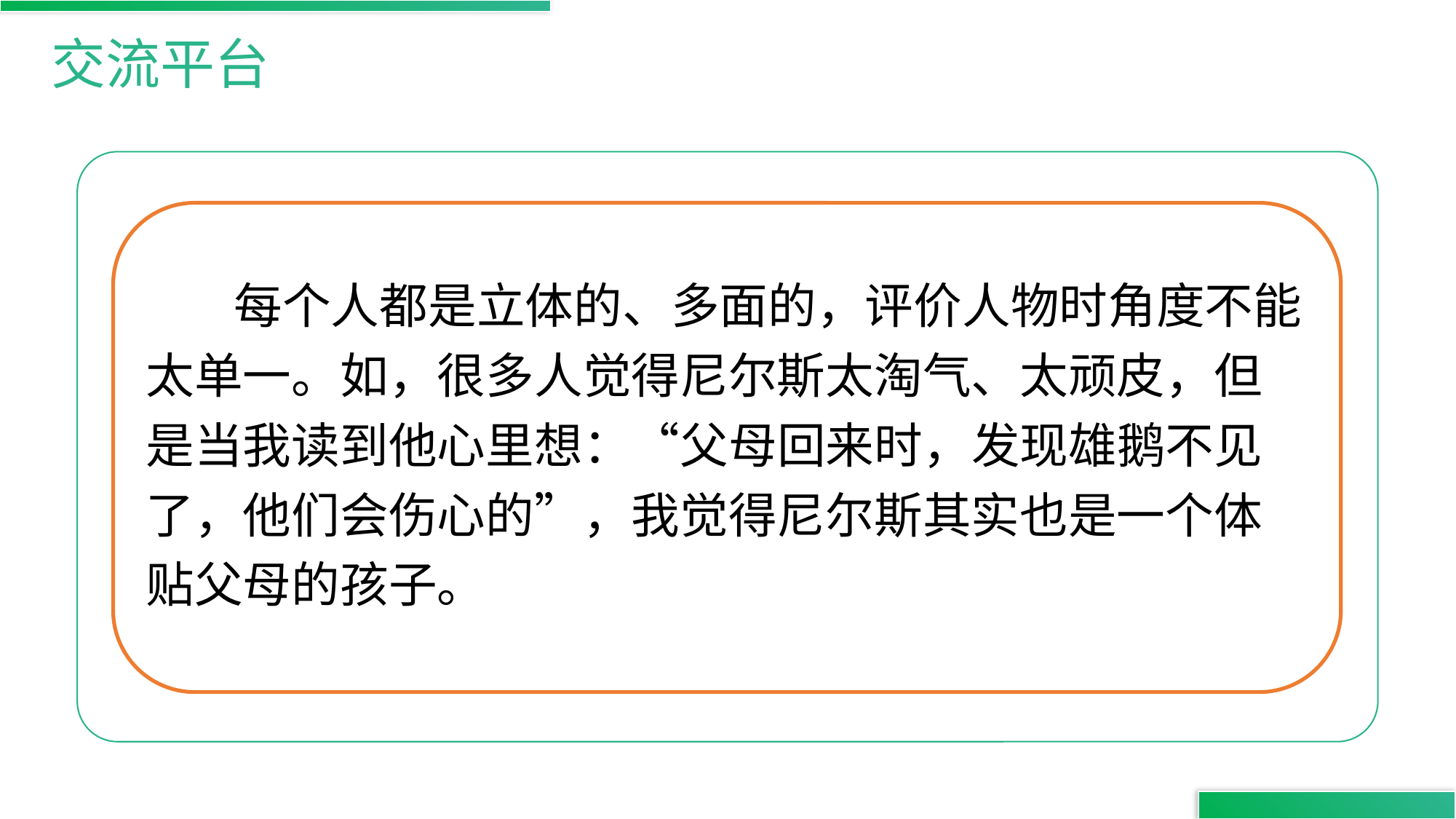

交流平台

       每个人都是立体的、多面的，评价人物时角度不能太单一。如，很多人觉得尼尔斯太淘气、太顽皮，但是当我读到他心里想：“父母回来时，发现雄鹅不见了，他们会伤心的”，我觉得尼尔斯其实也是一个体贴父母的孩子。